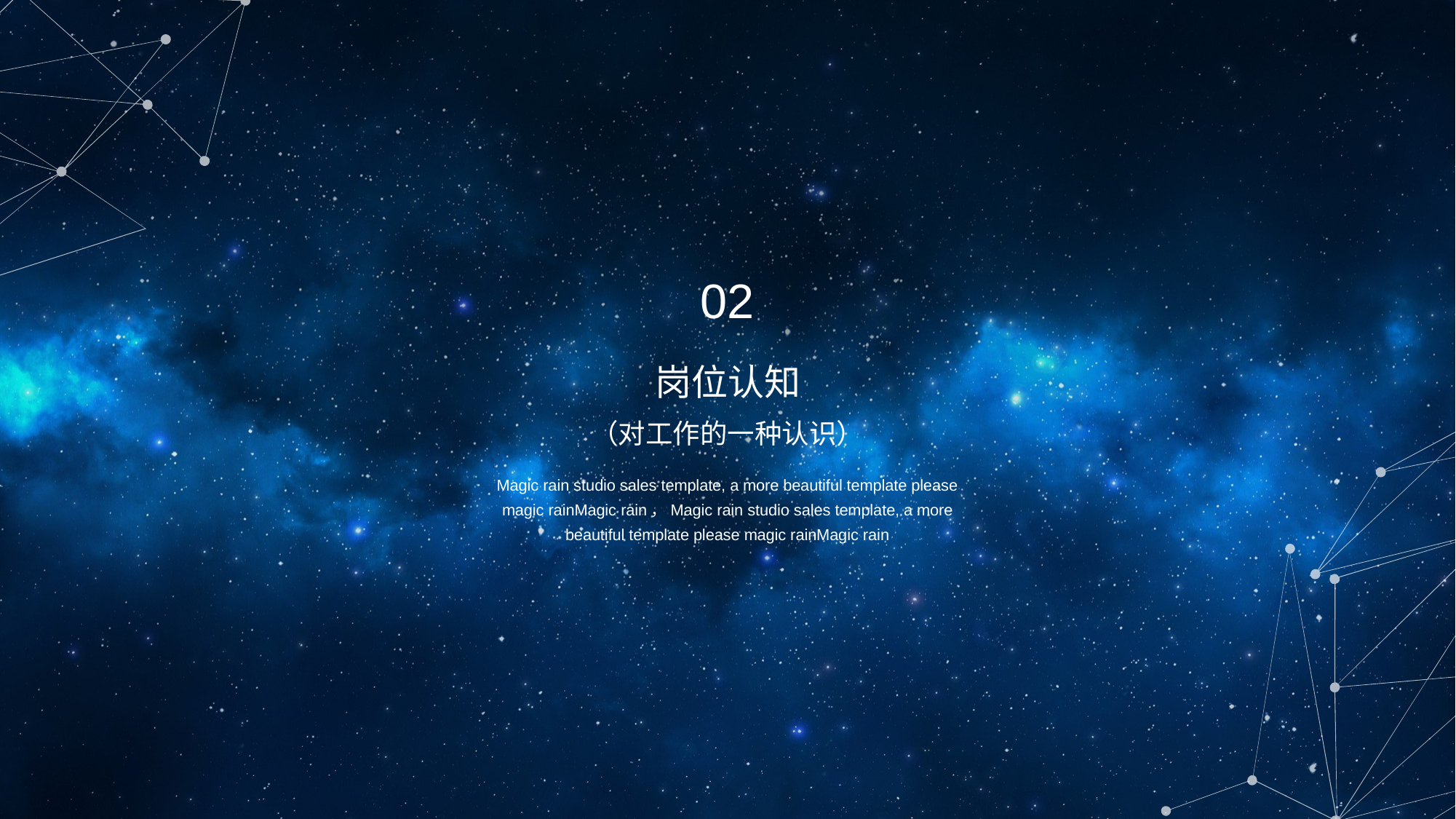

02
岗位认知
（对工作的一种认识）
Magic rain studio sales template, a more beautiful template please magic rainMagic rain，Magic rain studio sales template, a more beautiful template please magic rainMagic rain